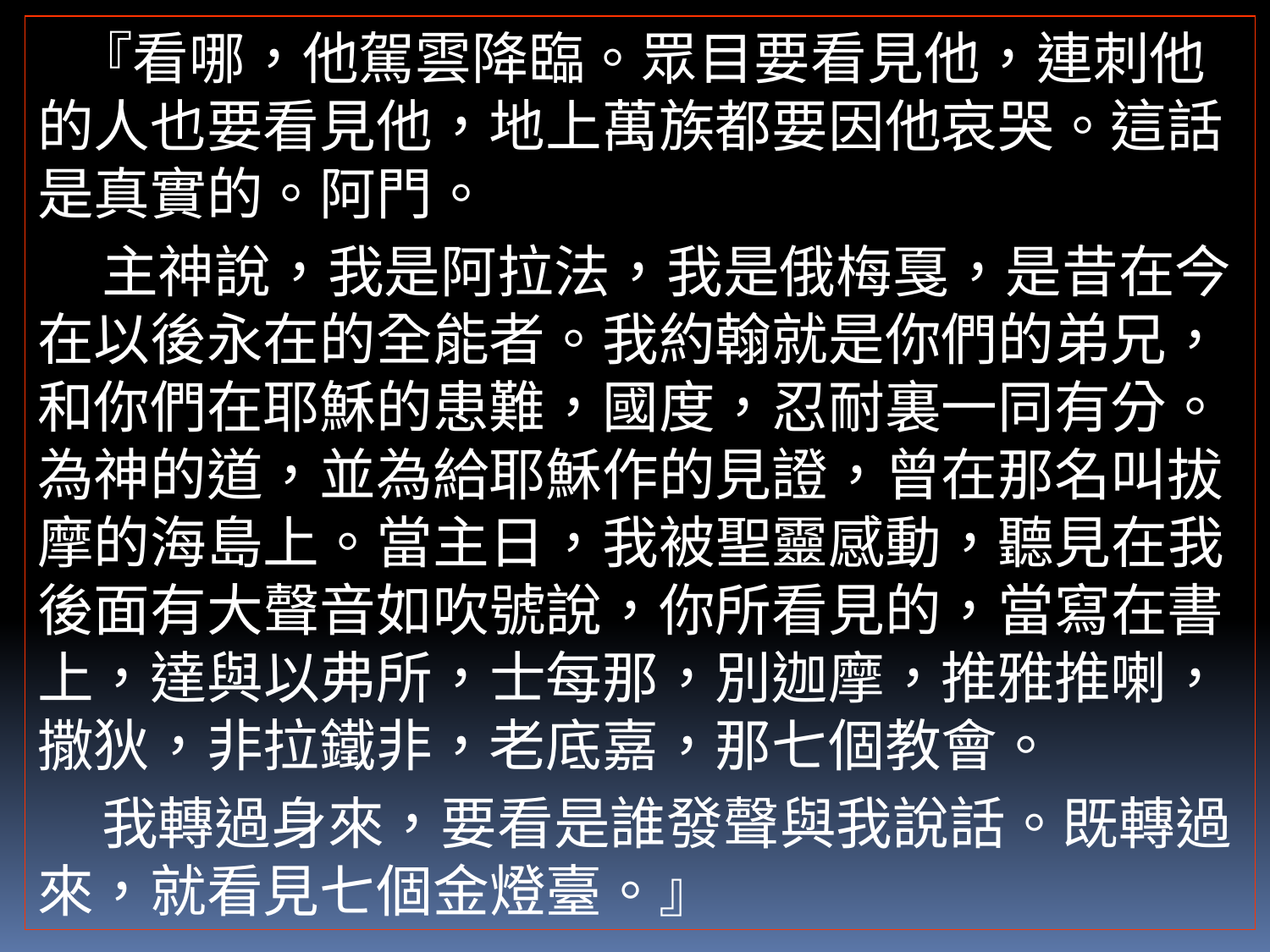

『看哪，他駕雲降臨。眾目要看見他，連刺他的人也要看見他，地上萬族都要因他哀哭。這話是真實的。阿門。
    主神說，我是阿拉法，我是俄梅戛，是昔在今在以後永在的全能者。我約翰就是你們的弟兄，和你們在耶穌的患難，國度，忍耐裏一同有分。為神的道，並為給耶穌作的見證，曾在那名叫拔摩的海島上。當主日，我被聖靈感動，聽見在我後面有大聲音如吹號說，你所看見的，當寫在書上，達與以弗所，士每那，別迦摩，推雅推喇，撒狄，非拉鐵非，老底嘉，那七個教會。
    我轉過身來，要看是誰發聲與我說話。既轉過來，就看見七個金燈臺。』